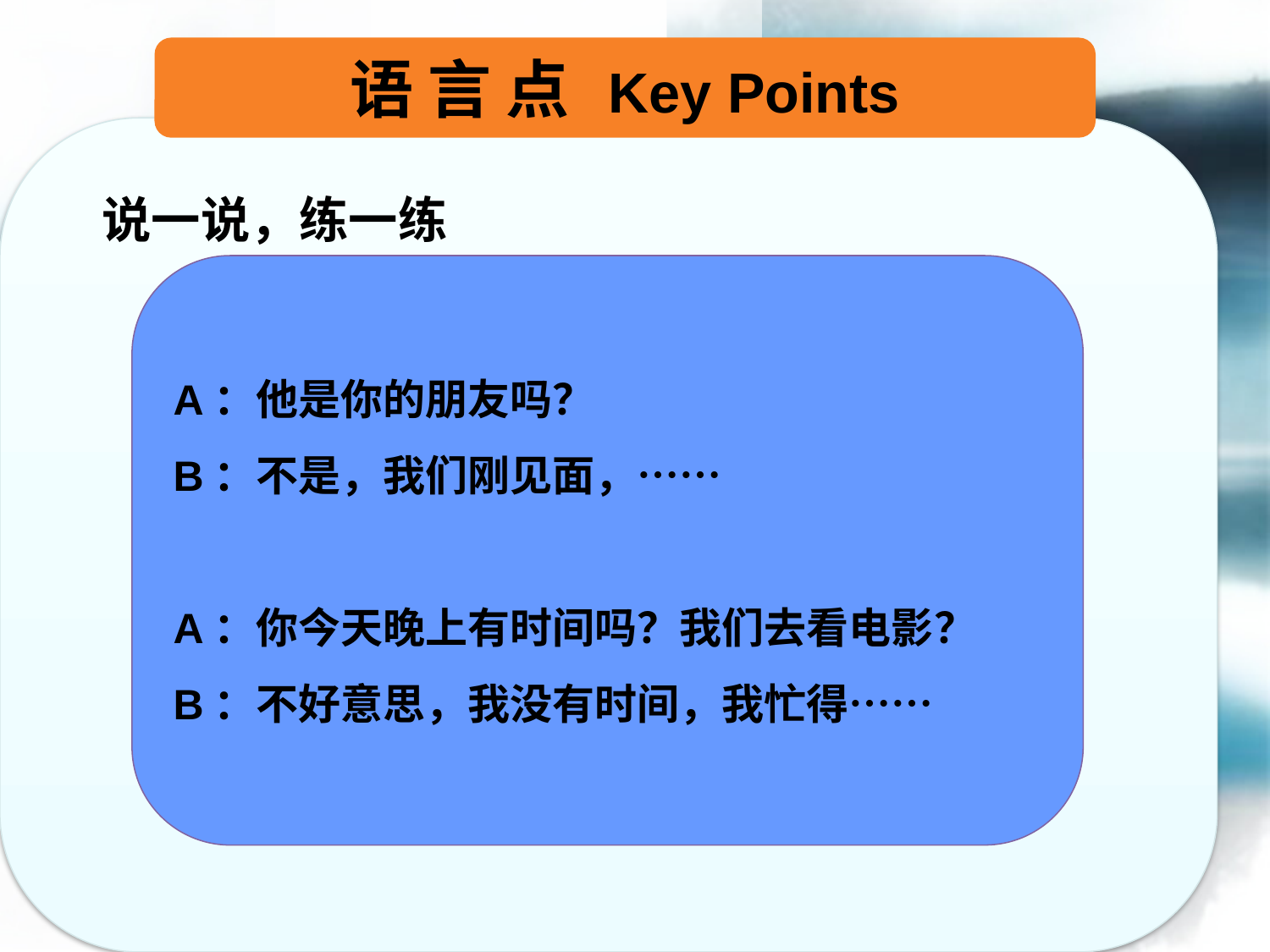

语 言 点  Key Points

说一说，练一练

A：他是你的朋友吗？
B：不是，我们刚见面，……

A：你今天晚上有时间吗？我们去看电影？
B：不好意思，我没有时间，我忙得……